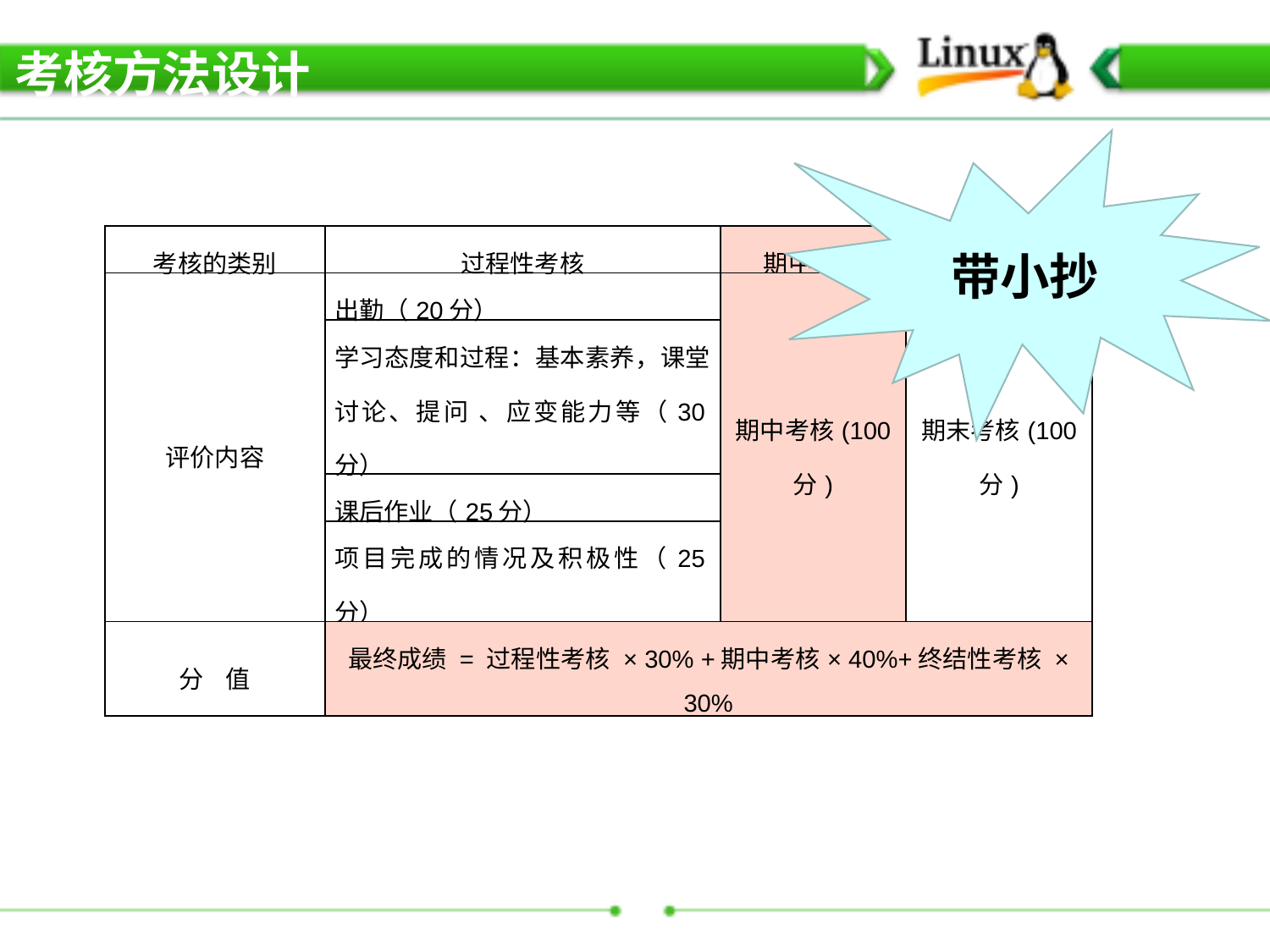

考核方法设计

带小抄
| 考核的类别 | 过程性考核 | 期中考试 | 终结性考核 |
| --- | --- | --- | --- |
| 评价内容 | 出勤（20分） | 期中考核(100 分) | 期末考核(100 分) |
|  | 学习态度和过程：基本素养，课堂讨论、提问 、应变能力等（30分） |  |  |
|  | 课后作业（25分） |  |  |
|  | 项目完成的情况及积极性（25分） |  |  |
| 分 值 | 最终成绩 = 过程性考核 × 30% +期中考核× 40%+终结性考核 × 30% |  |  |